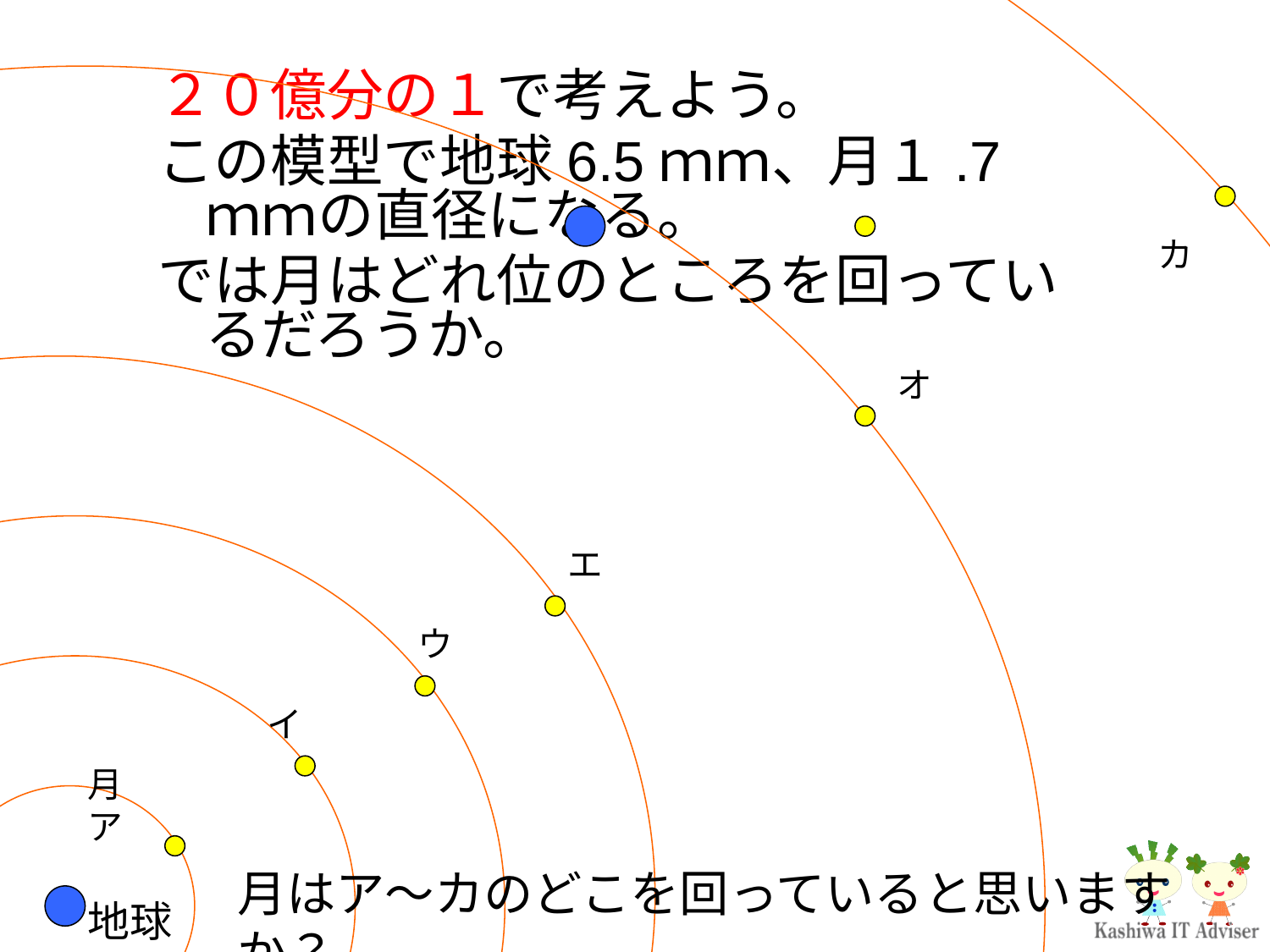

２０億分の１で考えよう。
この模型で地球6.5ｍｍ、月１.7ｍｍの直径になる。
では月はどれ位のところを回っているだろうか。

カ

オ

エ

ウ

イ
月　ア

月はア～カのどこを回っていると思いますか？

地球